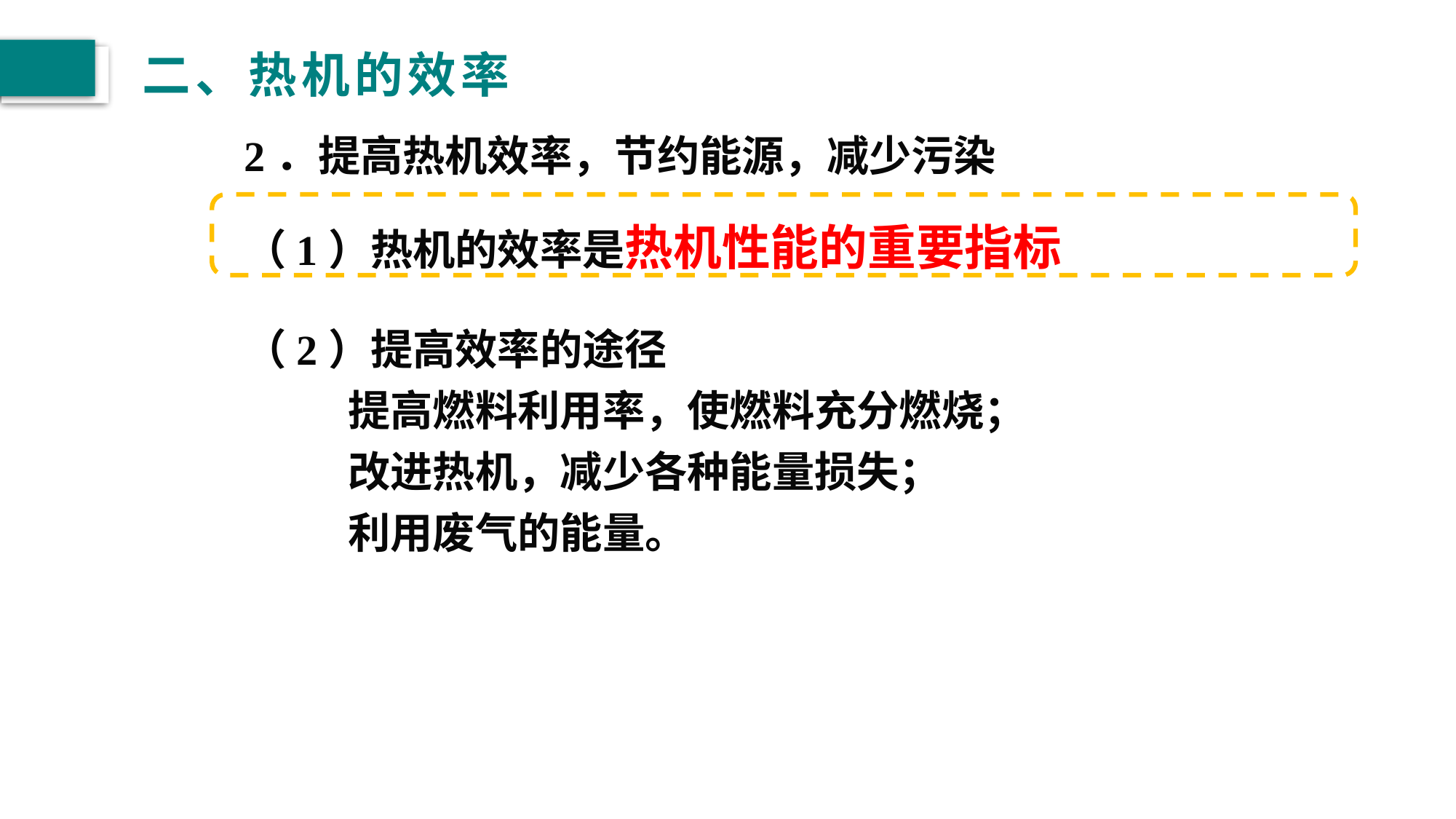

# 二、热机的效率
2．提高热机效率，节约能源，减少污染

（1）热机的效率是热机性能的重要指标
（2）提高效率的途径
　　  提高燃料利用率，使燃料充分燃烧；
　　  改进热机，减少各种能量损失；
　　  利用废气的能量。